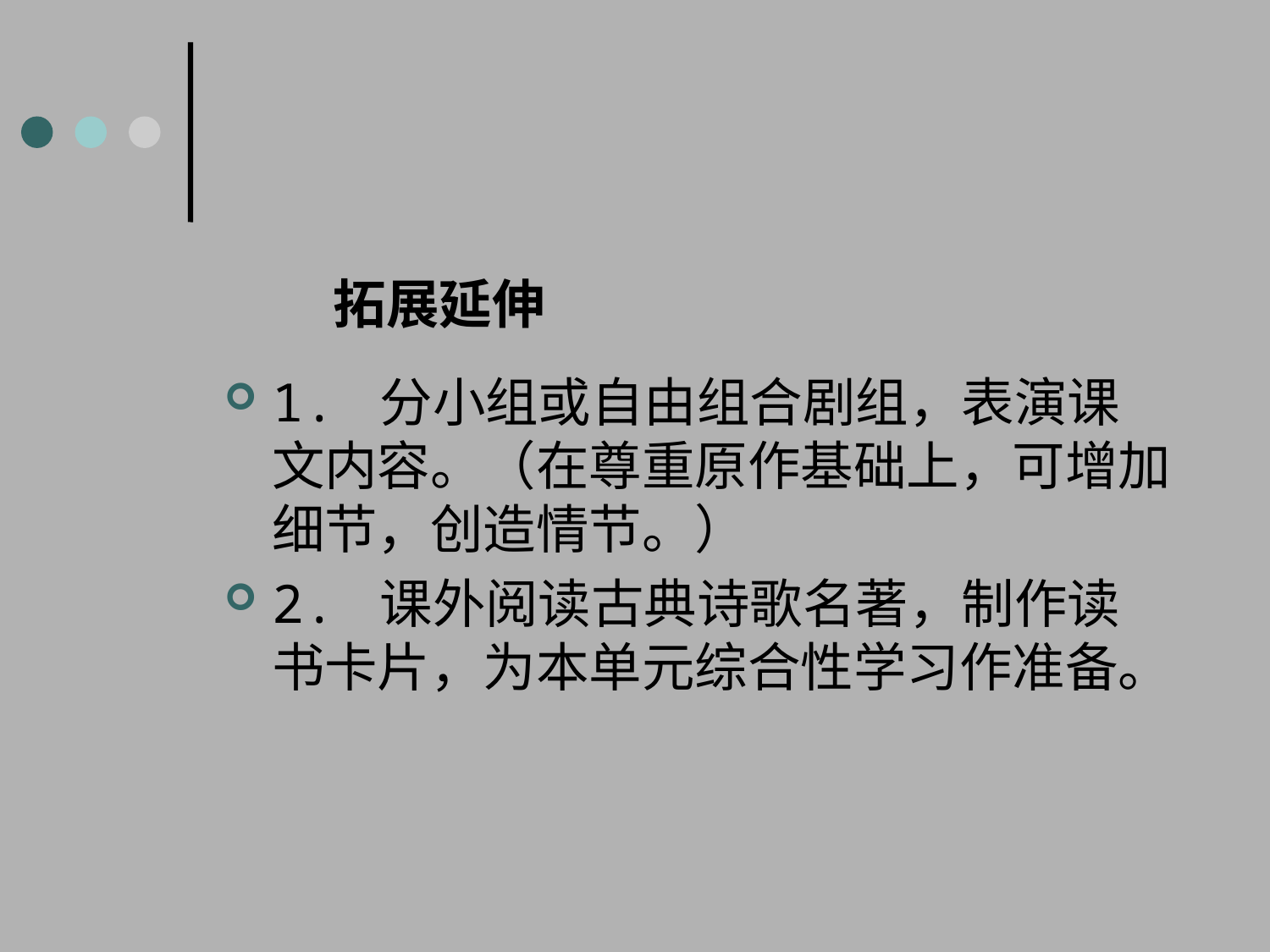

拓展延伸

1. 分小组或自由组合剧组，表演课文内容。（在尊重原作基础上，可增加细节，创造情节。）
2. 课外阅读古典诗歌名著，制作读书卡片，为本单元综合性学习作准备。